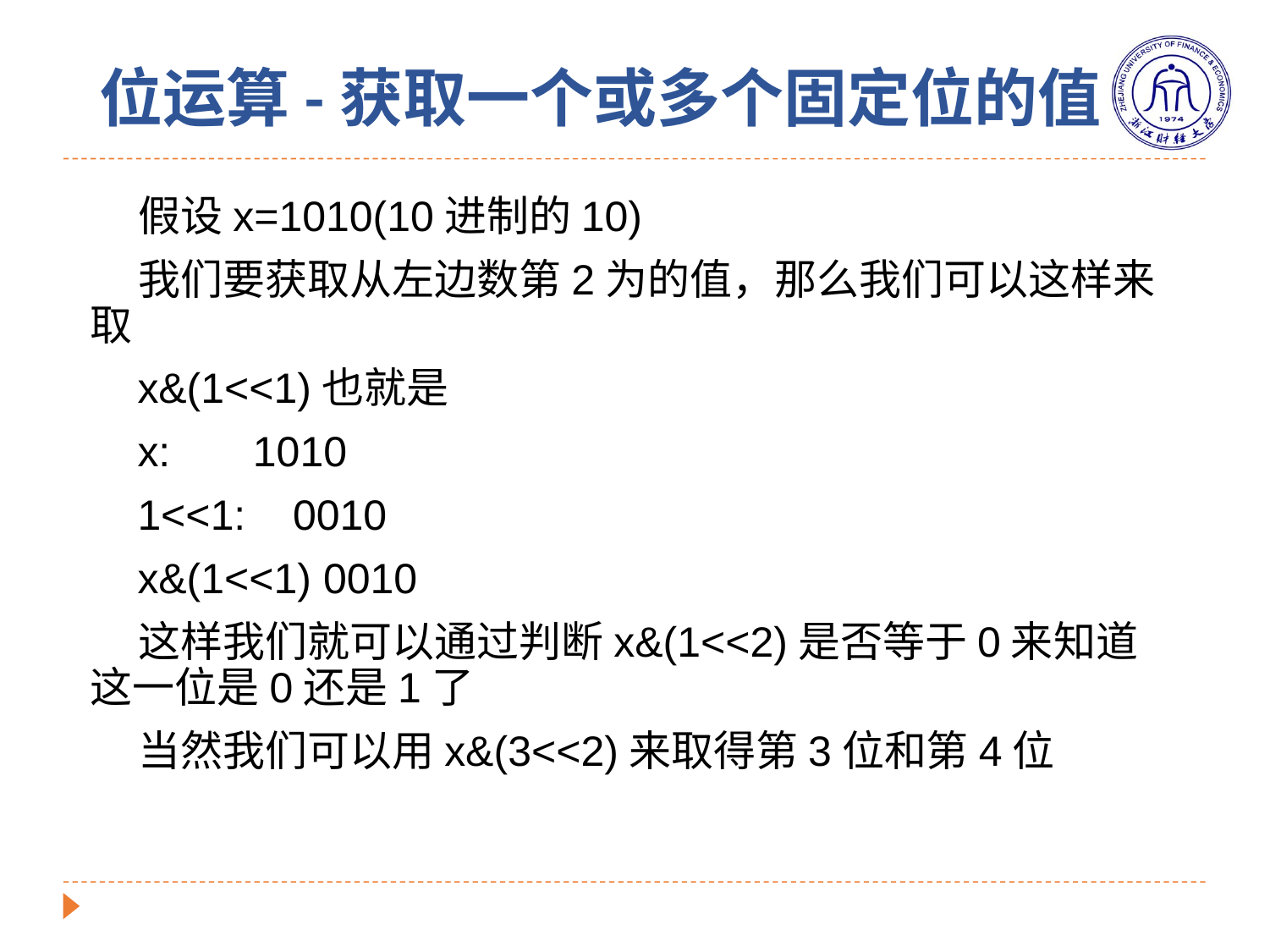

# 位运算-获取一个或多个固定位的值
    假设x=1010(10进制的10)
    我们要获取从左边数第2为的值，那么我们可以这样来取
    x&(1<<1)也就是
    x:       1010
    1<<1:    0010
    x&(1<<1) 0010
    这样我们就可以通过判断x&(1<<2)是否等于0来知道这一位是0还是1了
    当然我们可以用x&(3<<2)来取得第3位和第4位